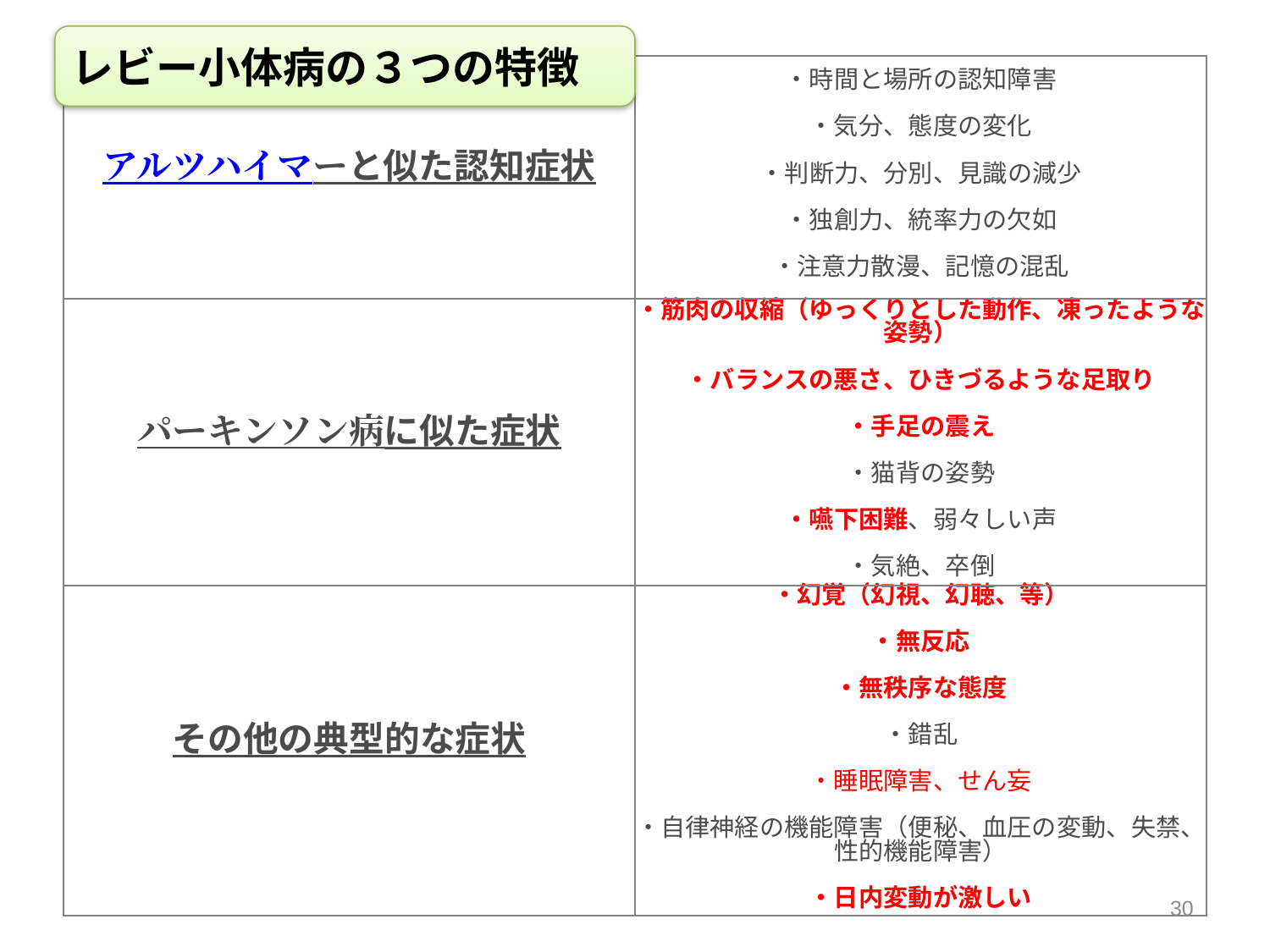

レビー小体病の３つの特徴
| アルツハイマーと似た認知症状 | ・時間と場所の認知障害 ・気分、態度の変化 ・判断力、分別、見識の減少 ・独創力、統率力の欠如 ・注意力散漫、記憶の混乱 |
| --- | --- |
| パーキンソン病に似た症状 | ・筋肉の収縮（ゆっくりとした動作、凍ったような姿勢） ・バランスの悪さ、ひきづるような足取り ・手足の震え ・猫背の姿勢 ・嚥下困難、弱々しい声 ・気絶、卒倒 |
| その他の典型的な症状 | ・幻覚（幻視、幻聴、等） ・無反応 ・無秩序な態度 ・錯乱 ・睡眠障害、せん妄 ・自律神経の機能障害（便秘、血圧の変動、失禁、性的機能障害） ・日内変動が激しい |
30